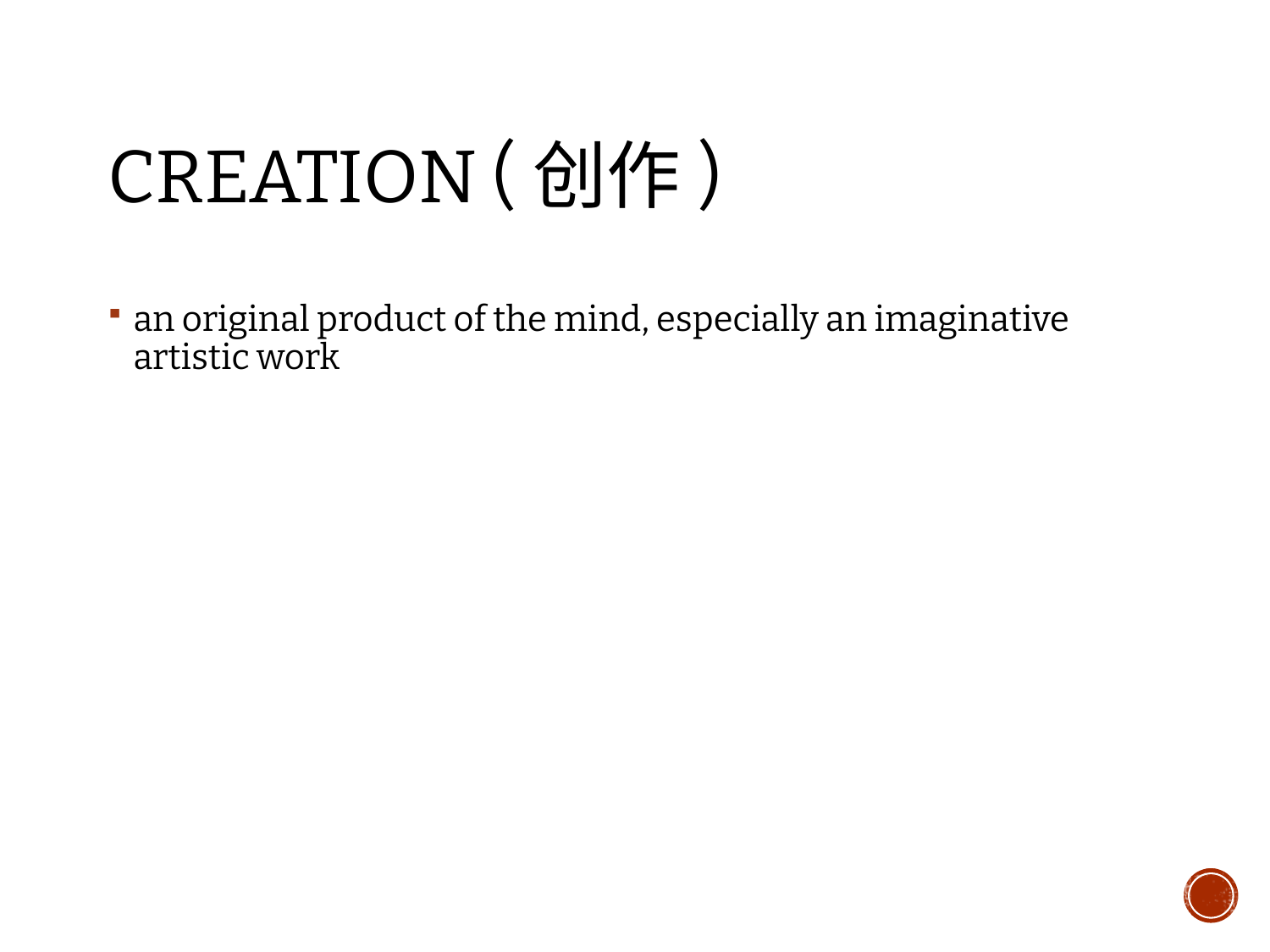

# Creation (创作)
an original product of the mind, especially an imaginative artistic work